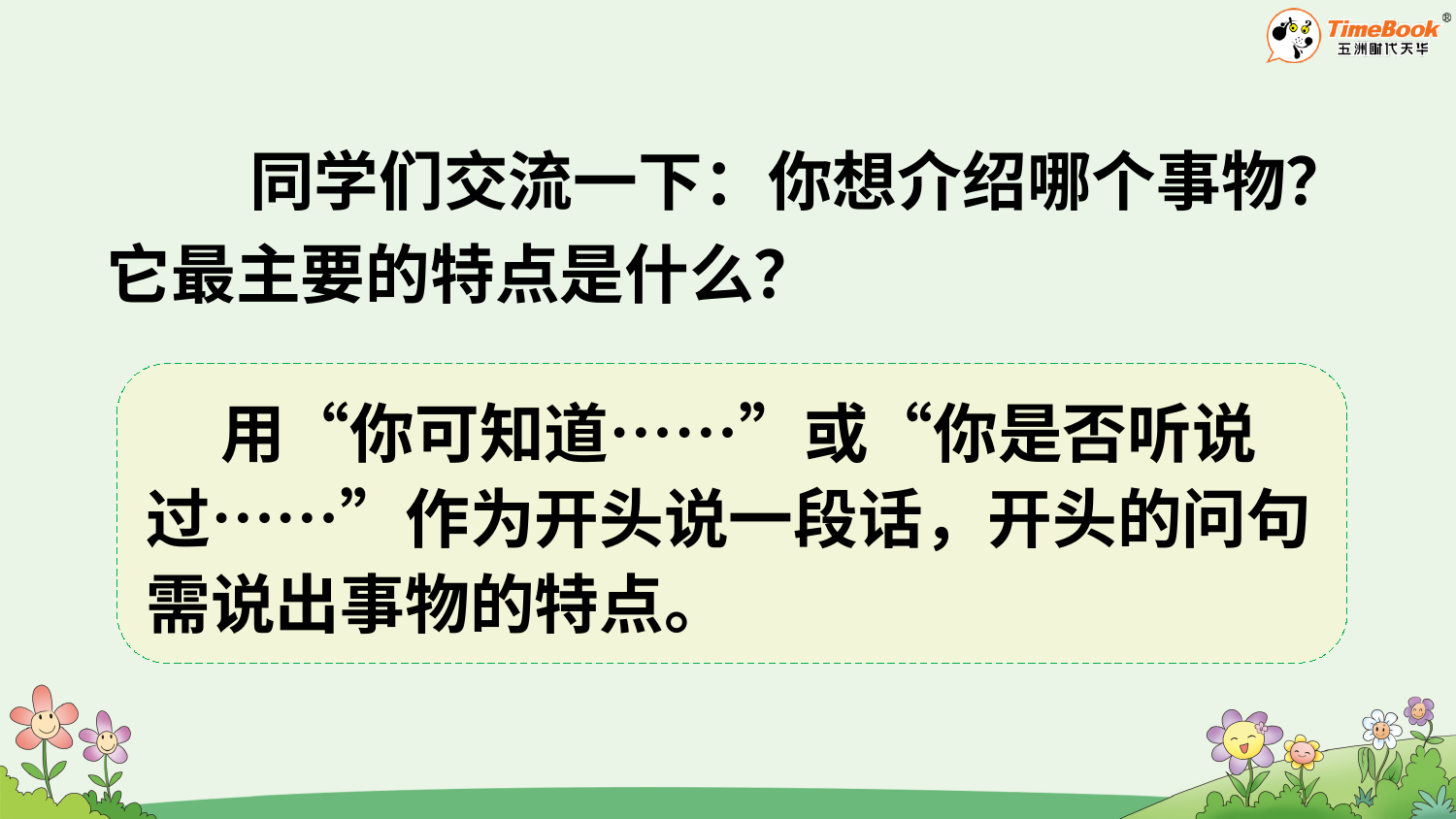

同学们交流一下：你想介绍哪个事物？它最主要的特点是什么？
    用“你可知道……”或“你是否听说过……”作为开头说一段话，开头的问句需说出事物的特点。